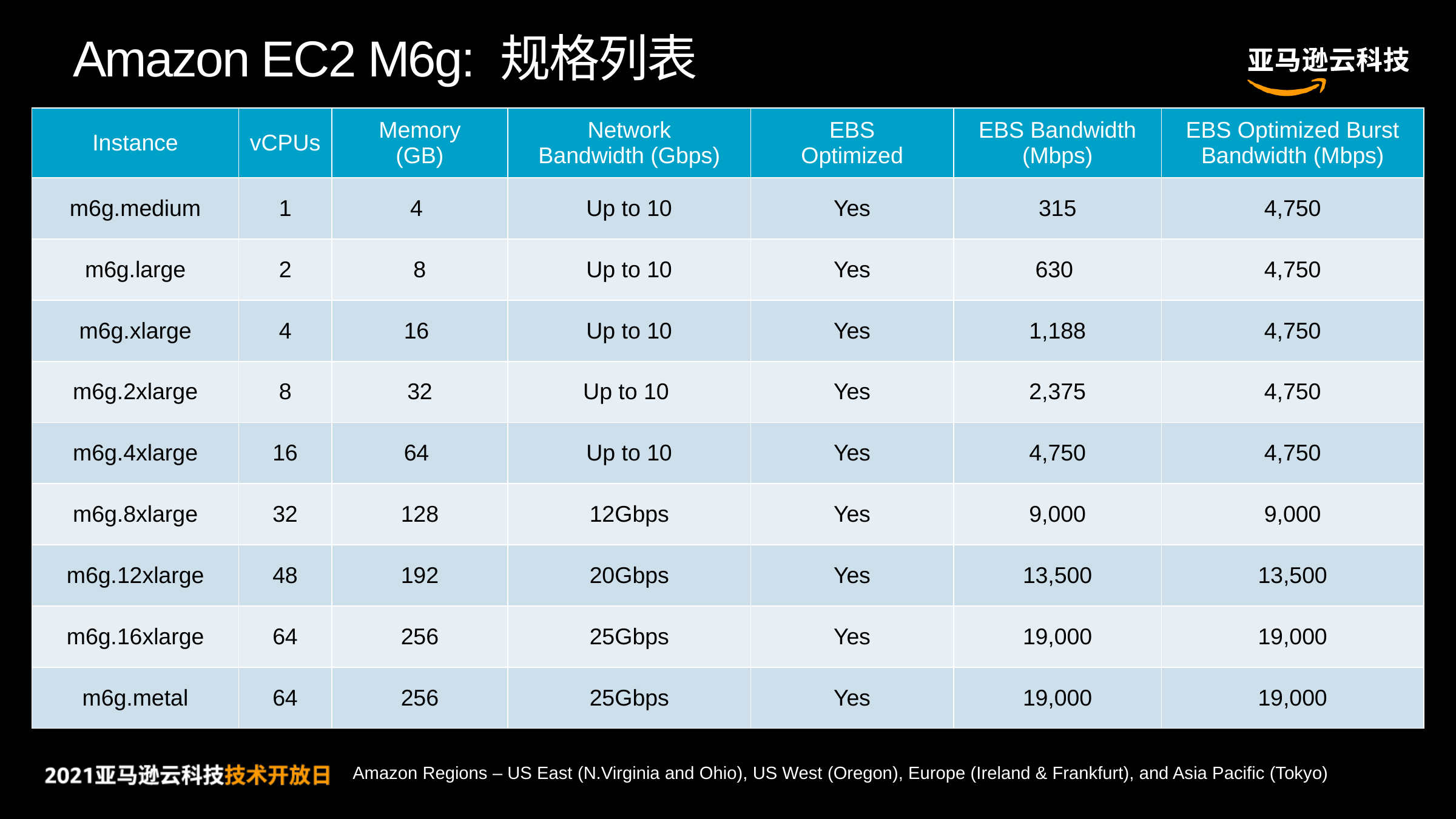

# Amazon EC2 M6g: 规格列表
| Instance | vCPUs | Memory (GB) | Network Bandwidth (Gbps) | EBS Optimized | EBS Bandwidth (Mbps) | EBS Optimized Burst Bandwidth (Mbps) |
| --- | --- | --- | --- | --- | --- | --- |
| m6g.medium | 1 | 4 | Up to 10 | Yes | 315 | 4,750 |
| m6g.large | 2 | 8 | Up to 10 | Yes | 630 | 4,750 |
| m6g.xlarge | 4 | 16 | Up to 10 | Yes | 1,188 | 4,750 |
| m6g.2xlarge | 8 | 32 | Up to 10 | Yes | 2,375 | 4,750 |
| m6g.4xlarge | 16 | 64 | Up to 10 | Yes | 4,750 | 4,750 |
| m6g.8xlarge | 32 | 128 | 12Gbps | Yes | 9,000 | 9,000 |
| m6g.12xlarge | 48 | 192 | 20Gbps | Yes | 13,500 | 13,500 |
| m6g.16xlarge | 64 | 256 | 25Gbps | Yes | 19,000 | 19,000 |
| m6g.metal | 64 | 256 | 25Gbps | Yes | 19,000 | 19,000 |
Amazon Regions – US East (N.Virginia and Ohio), US West (Oregon), Europe (Ireland & Frankfurt), and Asia Pacific (Tokyo)